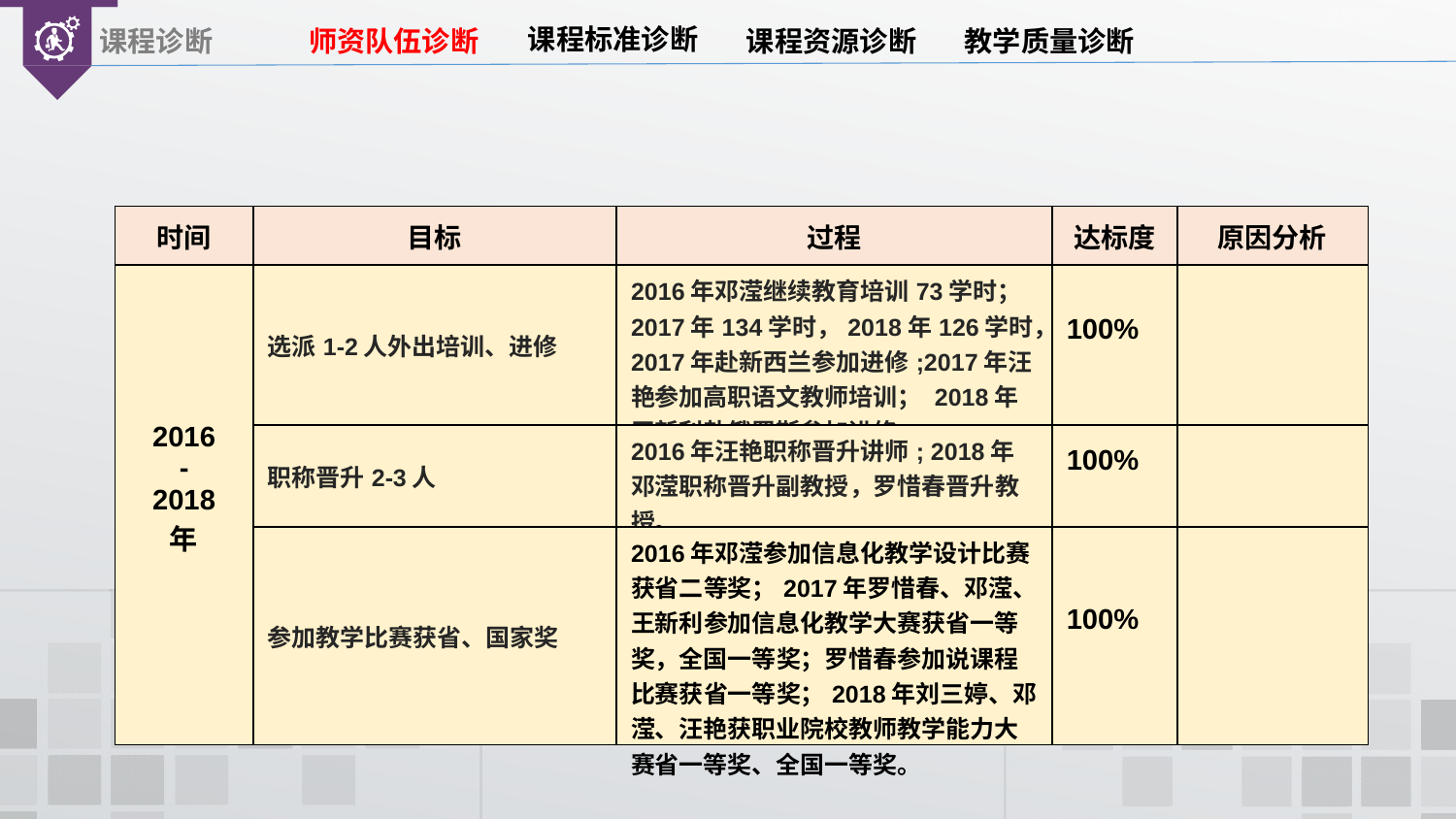

| 时间 | 目标 | 过程 | 达标度 | 原因分析 |
| --- | --- | --- | --- | --- |
| 2016 - 2018 年 | 选派1-2人外出培训、进修 | 2016年邓滢继续教育培训73学时；2017年134学时，2018年126学时，2017年赴新西兰参加进修;2017年汪艳参加高职语文教师培训； 2018年王新利赴俄罗斯参加进修。 | 100% |  |
|  | 职称晋升2-3人 | 2016年汪艳职称晋升讲师; 2018年邓滢职称晋升副教授，罗惜春晋升教授。 | 100% |  |
|  | 参加教学比赛获省、国家奖 | 2016年邓滢参加信息化教学设计比赛获省二等奖；2017年罗惜春、邓滢、王新利参加信息化教学大赛获省一等奖，全国一等奖；罗惜春参加说课程比赛获省一等奖；2018年刘三婷、邓滢、汪艳获职业院校教师教学能力大赛省一等奖、全国一等奖。 | 100% |  |